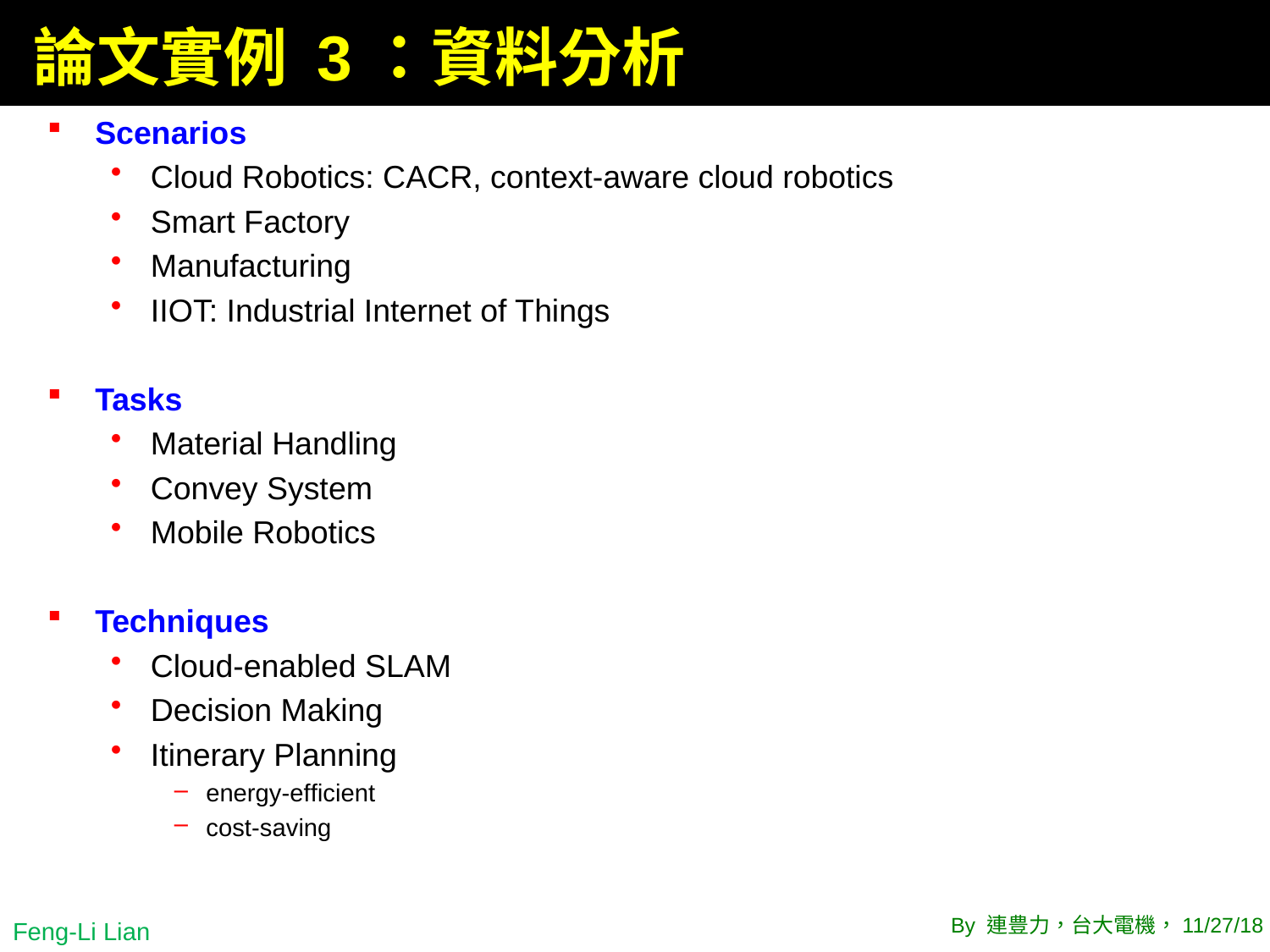

# 論文實例 3：資料分析
Scenarios
Cloud Robotics: CACR, context-aware cloud robotics
Smart Factory
Manufacturing
IIOT: Industrial Internet of Things

Tasks
Material Handling
Convey System
Mobile Robotics

Techniques
Cloud-enabled SLAM
Decision Making
Itinerary Planning
energy-efﬁcient
cost-saving
1/29/07 - 3
Feng-Li Lian
By 連豊力，台大電機，11/27/18